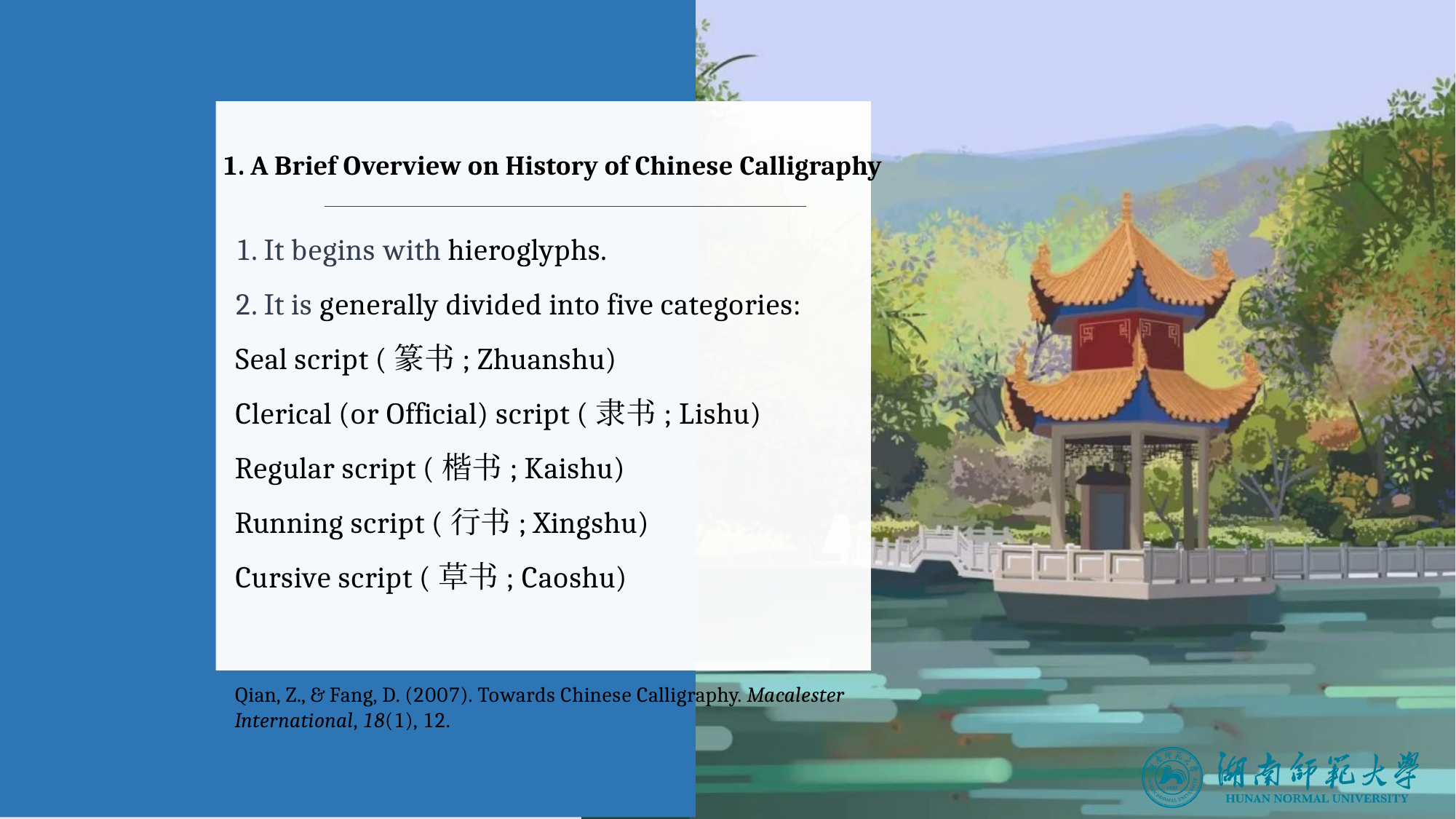

1. A Brief Overview on History of Chinese Calligraphy

1. It begins with hieroglyphs.
2. It is generally divided into five categories:
Seal script (篆书; Zhuanshu)
Clerical (or Official) script (隶书; Lishu)
Regular script (楷书; Kaishu)
Running script (行书; Xingshu)
Cursive script (草书; Caoshu)

Qian, Z., & Fang, D. (2007). Towards Chinese Calligraphy. Macalester International, 18(1), 12.